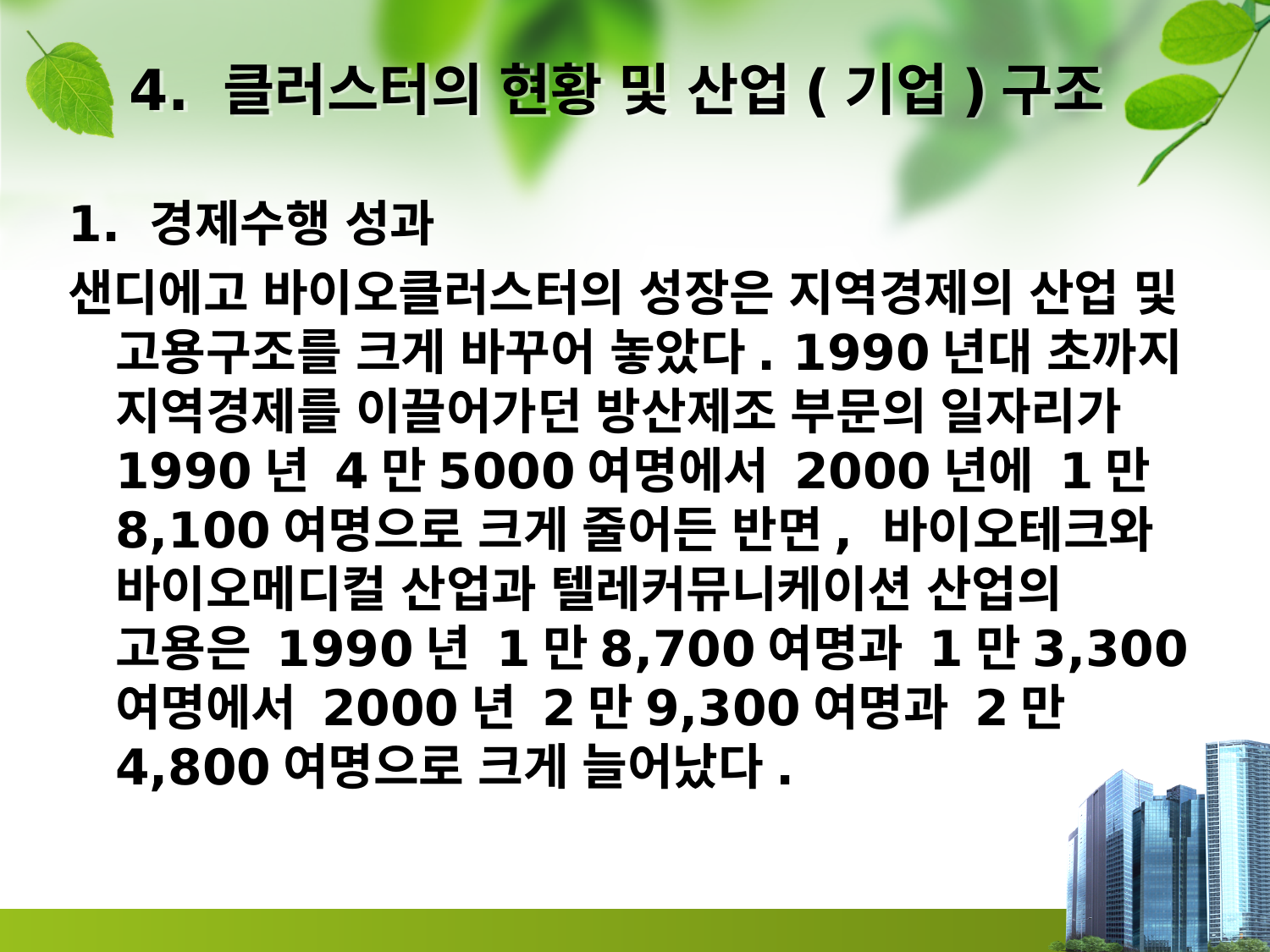

# 4. 클러스터의 현황 및 산업(기업)구조
1. 경제수행 성과
샌디에고 바이오클러스터의 성장은 지역경제의 산업 및 고용구조를 크게 바꾸어 놓았다. 1990년대 초까지 지역경제를 이끌어가던 방산제조 부문의 일자리가 1990년 4만5000여명에서 2000년에 1만8,100여명으로 크게 줄어든 반면, 바이오테크와 바이오메디컬 산업과 텔레커뮤니케이션 산업의 고용은 1990년 1만8,700여명과 1만3,300여명에서 2000년 2만9,300여명과 2만4,800여명으로 크게 늘어났다.